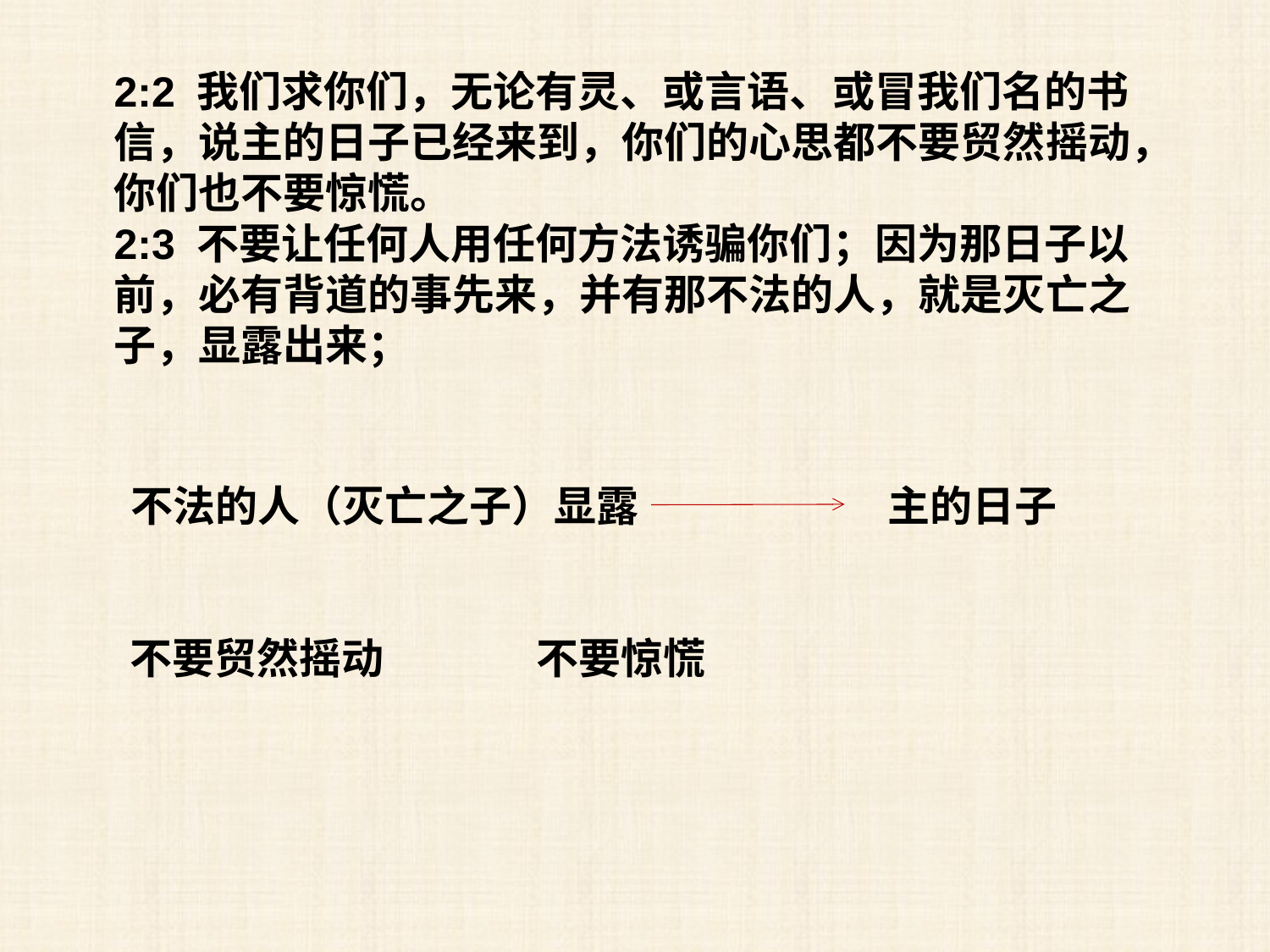

2:2 我们求你们，无论有灵、或言语、或冒我们名的书信，说主的日子已经来到，你们的心思都不要贸然摇动，你们也不要惊慌。
2:3 不要让任何人用任何方法诱骗你们；因为那日子以前，必有背道的事先来，并有那不法的人，就是灭亡之子，显露出来；
不法的人（灭亡之子）显露
主的日子
不要贸然摇动
不要惊慌